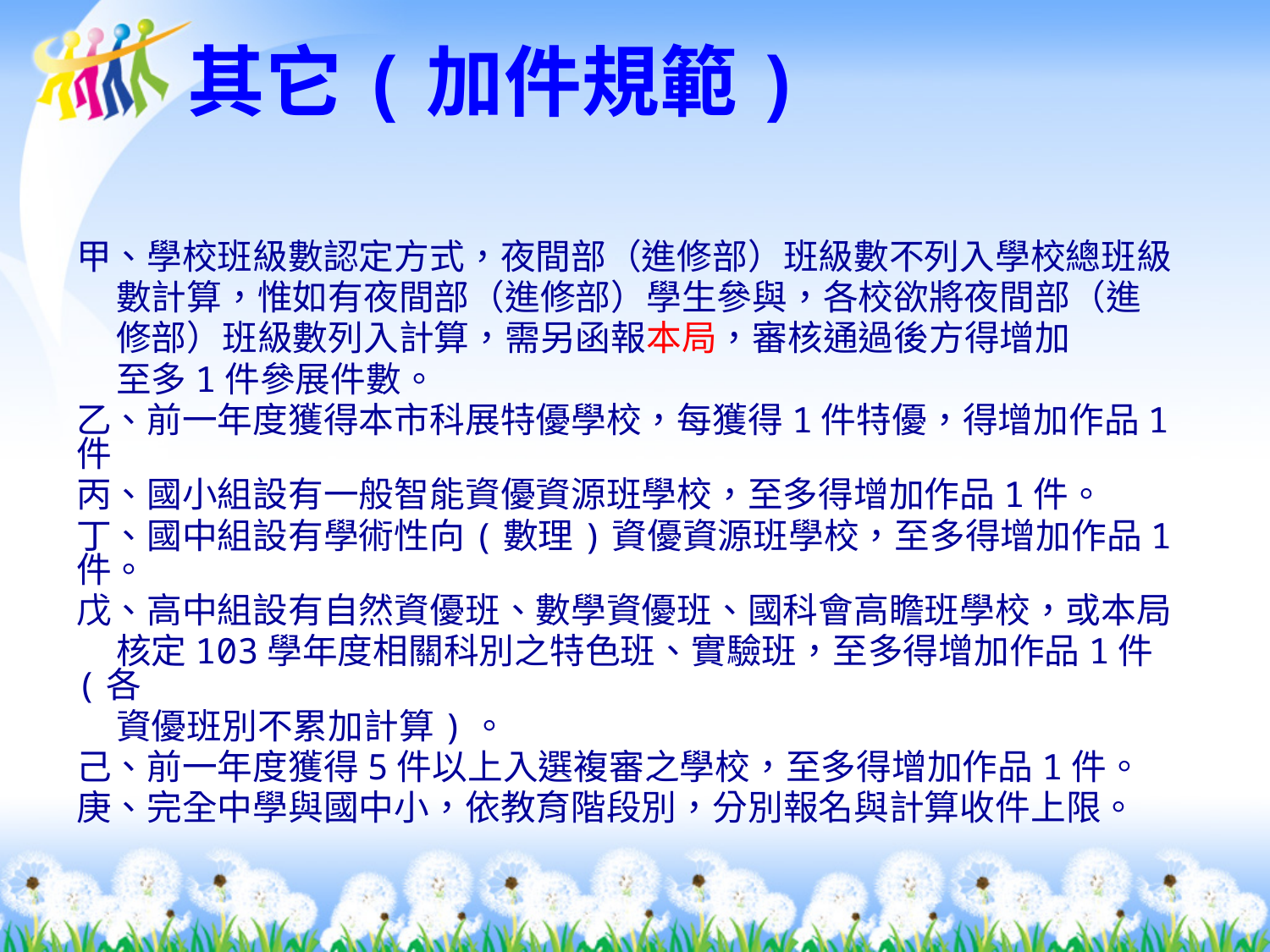

其它(加件規範)
甲、學校班級數認定方式，夜間部（進修部）班級數不列入學校總班級
    數計算，惟如有夜間部（進修部）學生參與，各校欲將夜間部（進
    修部）班級數列入計算，需另函報本局，審核通過後方得增加
    至多1件參展件數。
乙、前一年度獲得本市科展特優學校，每獲得1件特優，得增加作品1件
丙、國小組設有一般智能資優資源班學校，至多得增加作品1件。
丁、國中組設有學術性向(數理)資優資源班學校，至多得增加作品1件。
戊、高中組設有自然資優班、數學資優班、國科會高瞻班學校，或本局
    核定103學年度相關科別之特色班、實驗班，至多得增加作品1件(各
    資優班別不累加計算)。
己、前一年度獲得5件以上入選複審之學校，至多得增加作品1件。
庚、完全中學與國中小，依教育階段別，分別報名與計算收件上限。